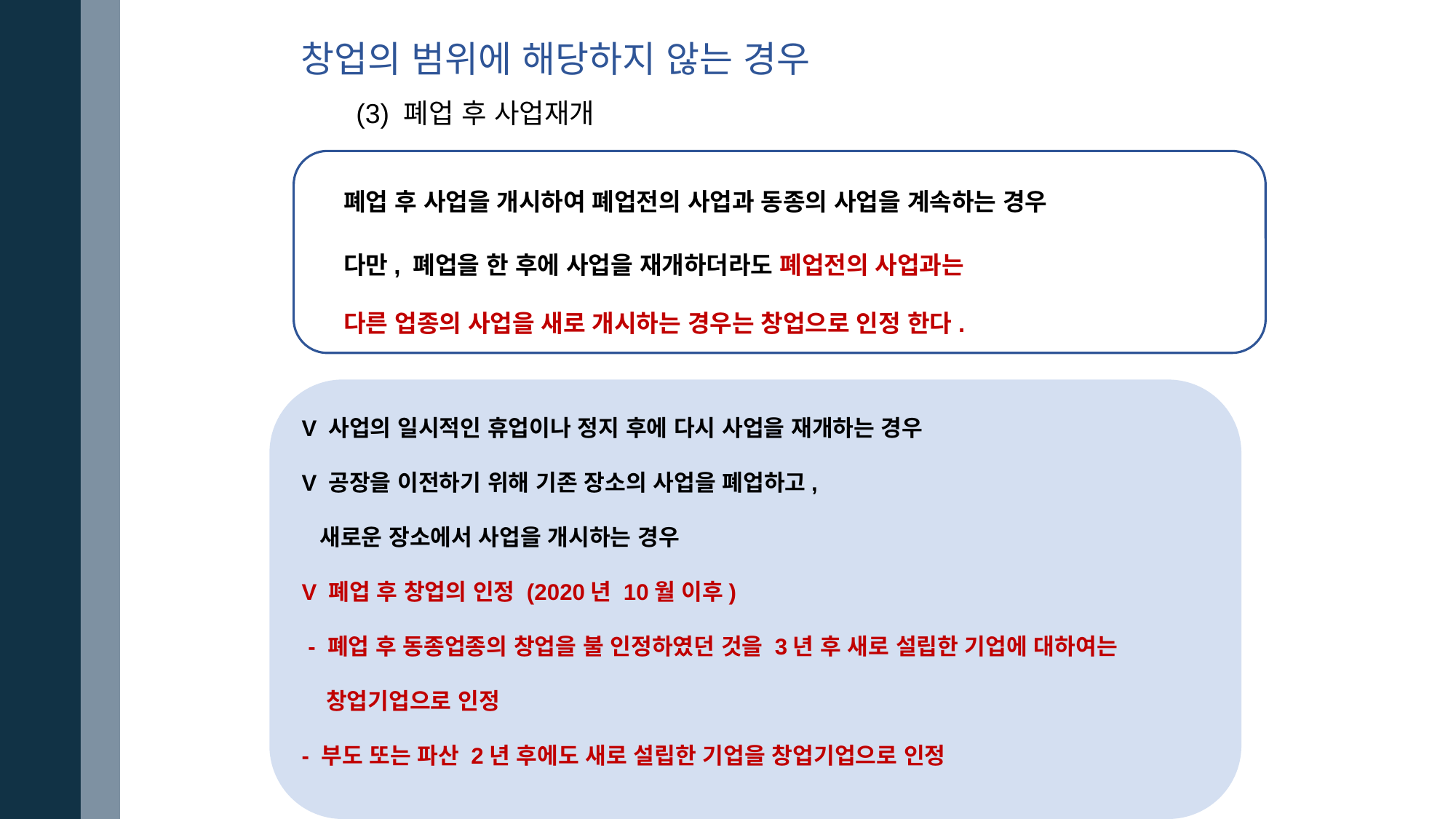

창업의 범위에 해당하지 않는 경우
(3) 폐업 후 사업재개

폐업 후 사업을 개시하여 폐업전의 사업과 동종의 사업을 계속하는 경우
다만, 폐업을 한 후에 사업을 재개하더라도 폐업전의 사업과는
다른 업종의 사업을 새로 개시하는 경우는 창업으로 인정 한다.

V 사업의 일시적인 휴업이나 정지 후에 다시 사업을 재개하는 경우
V 공장을 이전하기 위해 기존 장소의 사업을 폐업하고,
  새로운 장소에서 사업을 개시하는 경우
V 폐업 후 창업의 인정 (2020년 10월 이후)
 - 폐업 후 동종업종의 창업을 불 인정하였던 것을 3년 후 새로 설립한 기업에 대하여는
   창업기업으로 인정
- 부도 또는 파산 2년 후에도 새로 설립한 기업을 창업기업으로 인정